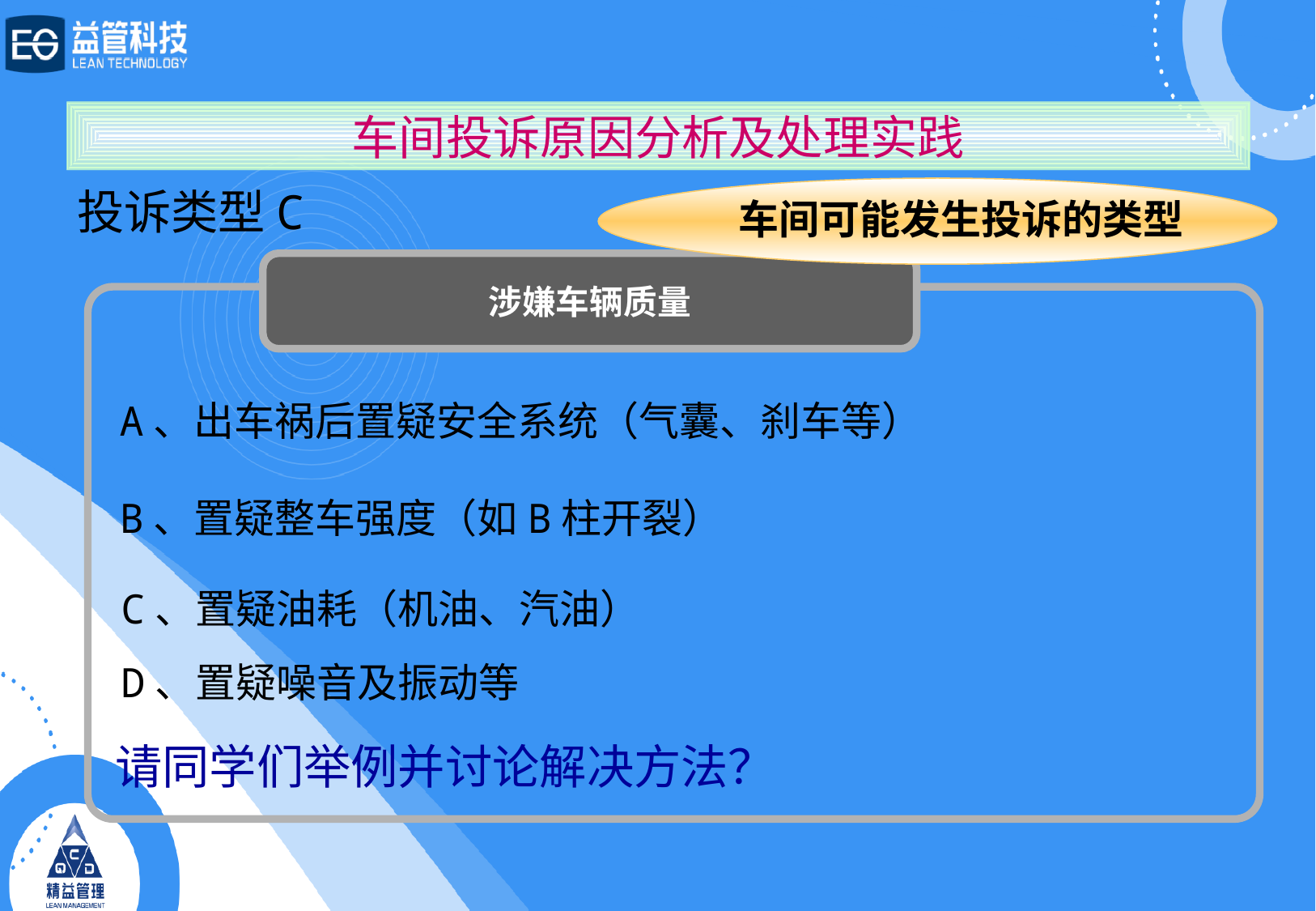

车间投诉原因分析及处理实践
投诉类型C

车间可能发生投诉的类型
涉嫌车辆质量

A、出车祸后置疑安全系统（气囊、刹车等）
B、置疑整车强度（如B柱开裂）
C、置疑油耗（机油、汽油）
D、置疑噪音及振动等
请同学们举例并讨论解决方法？